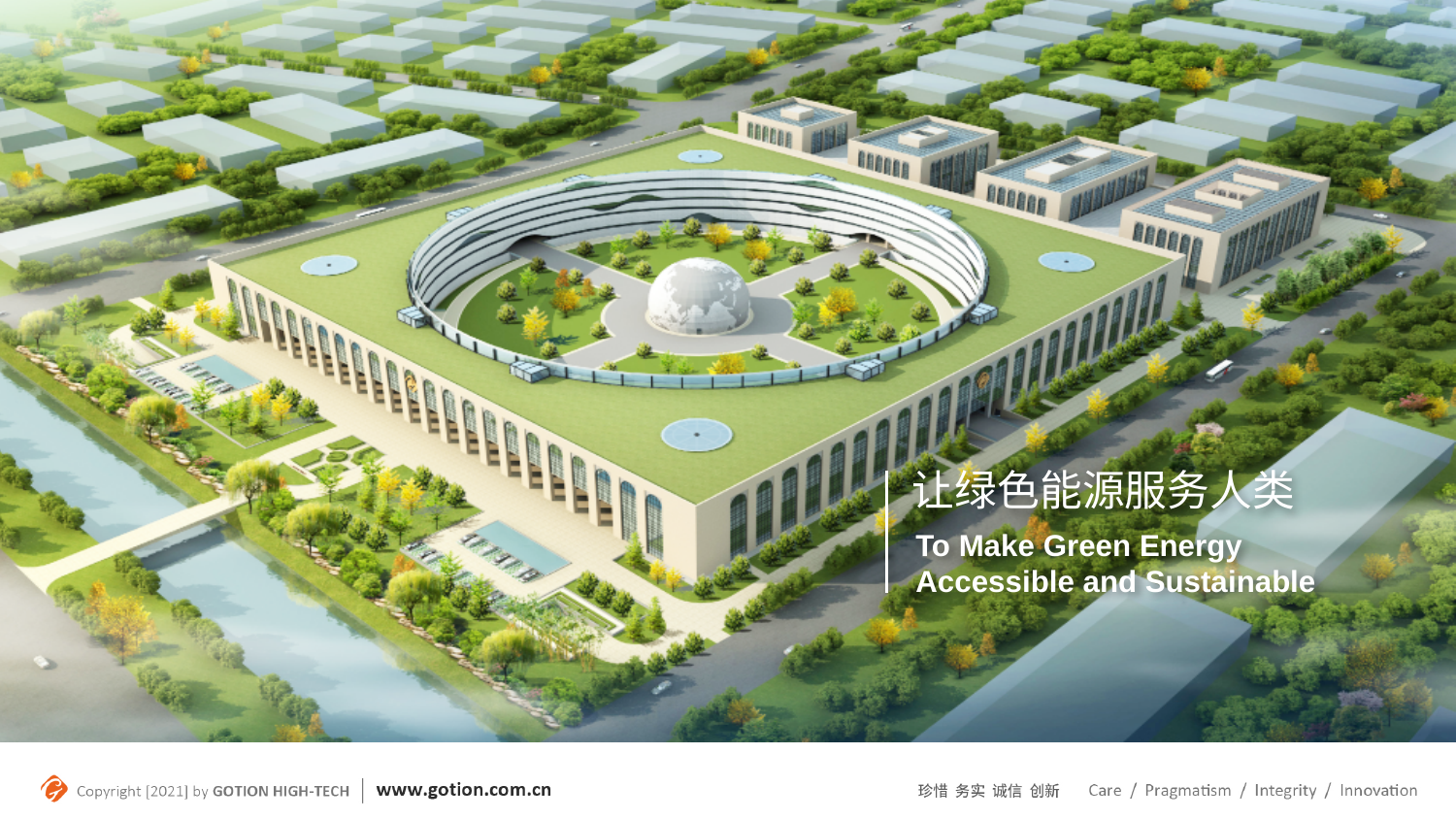

#

让绿色能源服务人类
To Make Green Energy
Accessible and Sustainable